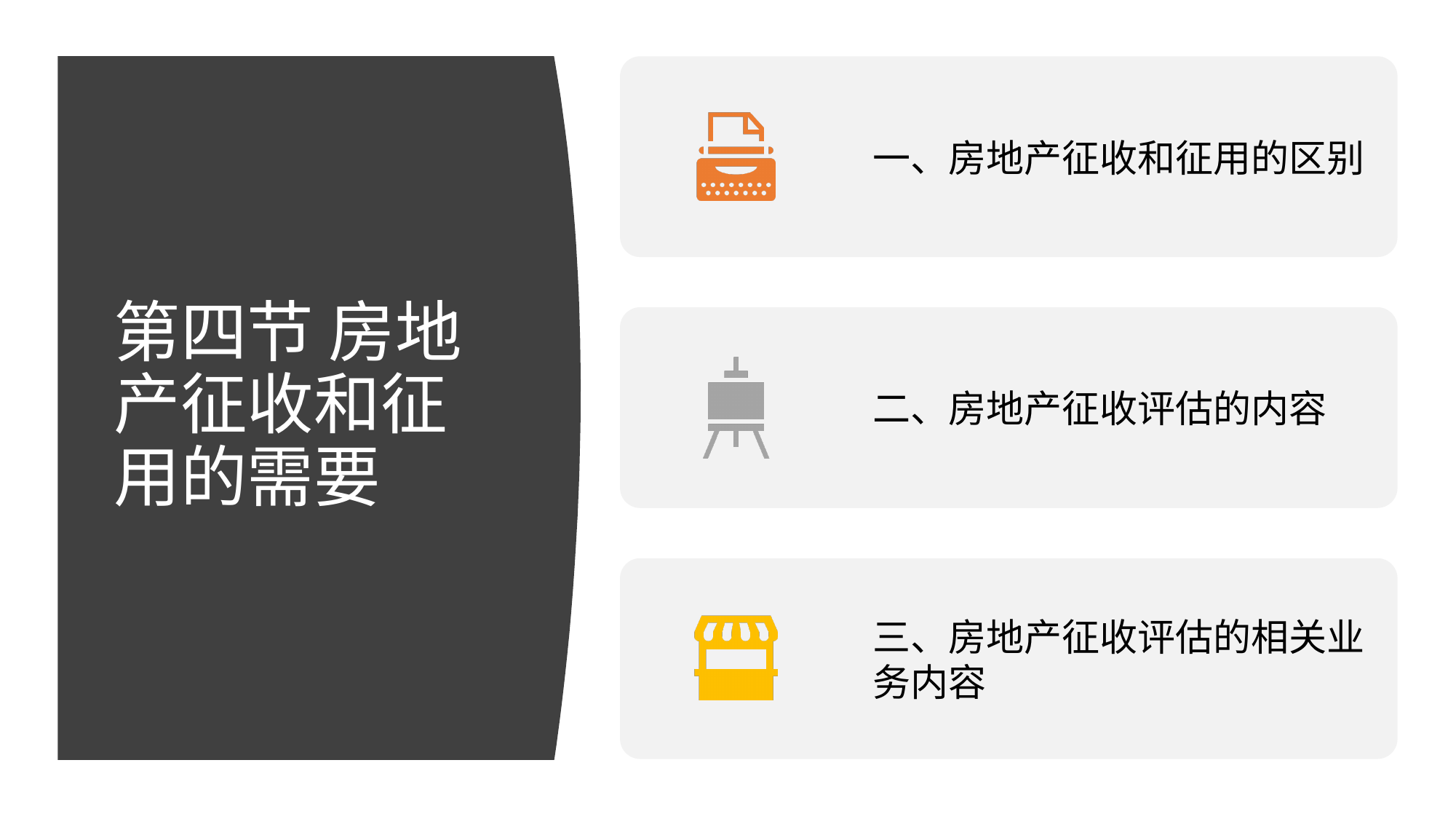

一、房地产征收和征用的区别
二、房地产征收评估的内容
三、房地产征收评估的相关业务内容

# 第四节 房地产征收和征用的需要